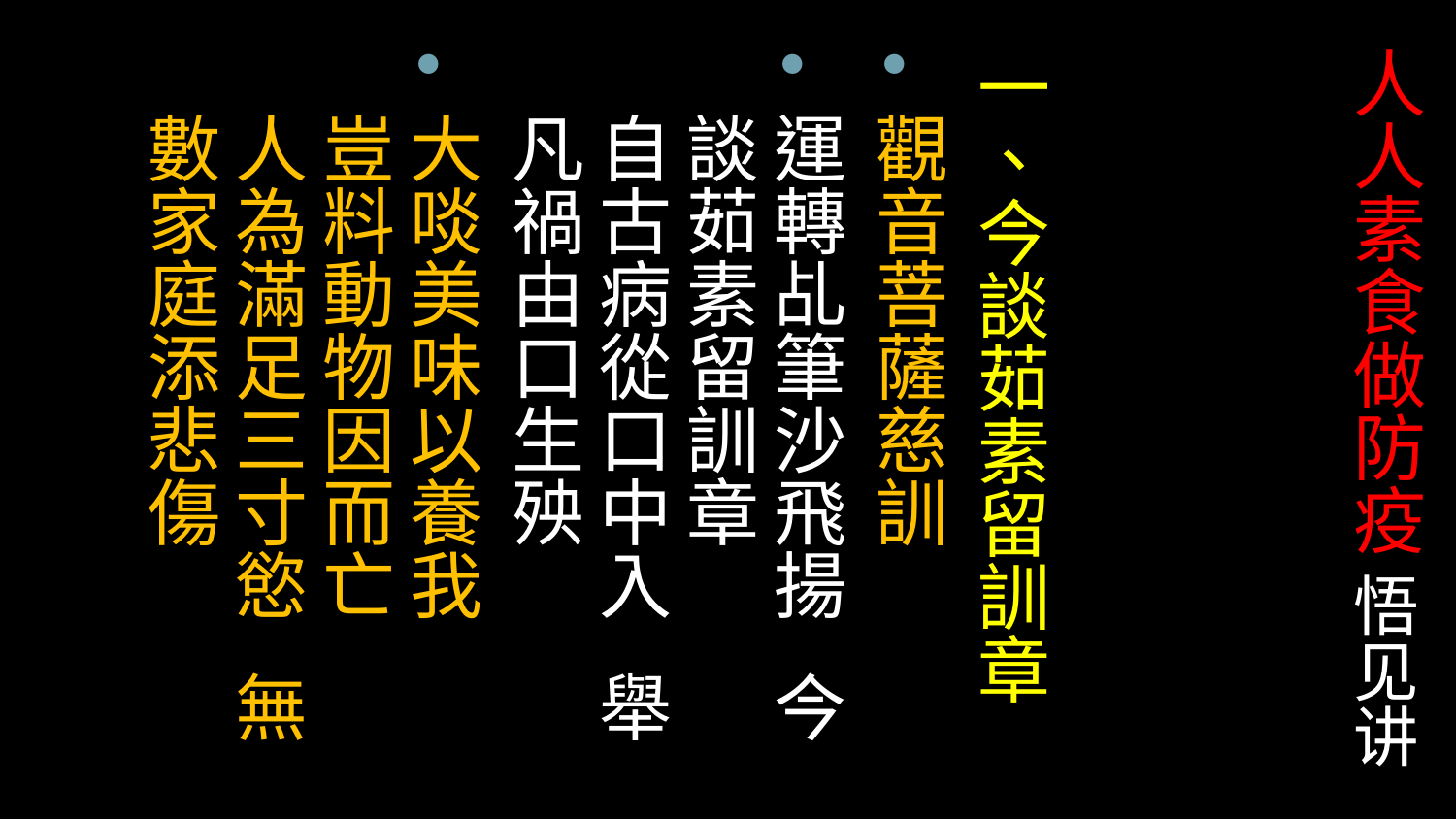

# 人人素食做防疫 悟见讲
一、今談茹素留訓章
觀音菩薩慈訓
運轉乩筆沙飛揚   今談茹素留訓章
自古病從口中入   舉凡禍由口生殃
大啖美味以養我      豈料動物因而亡
人為滿足三寸慾   無數家庭添悲傷